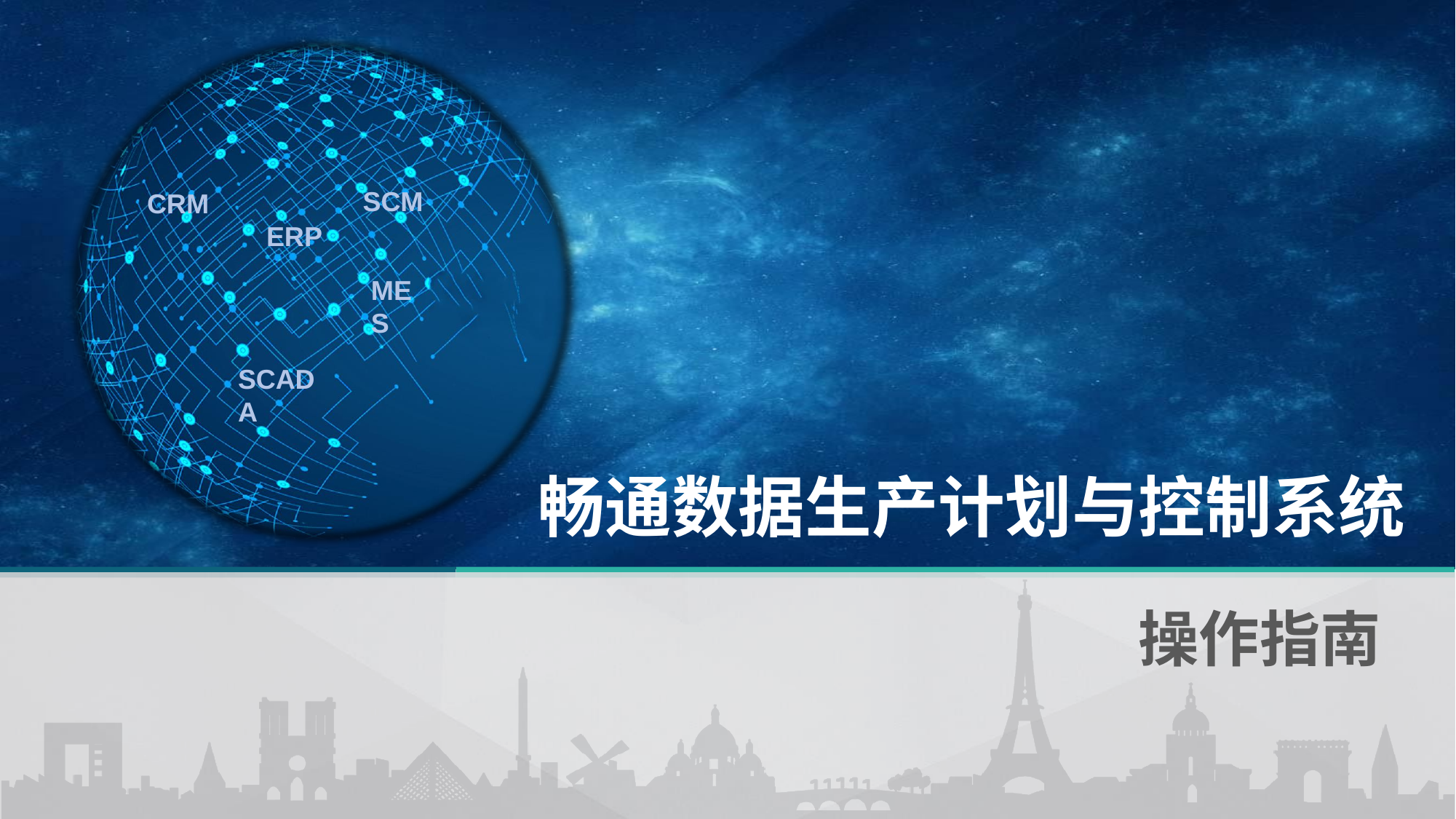

SCM
CRM
ERP
MES
SCADA
畅通数据生产计划与控制系统
操作指南